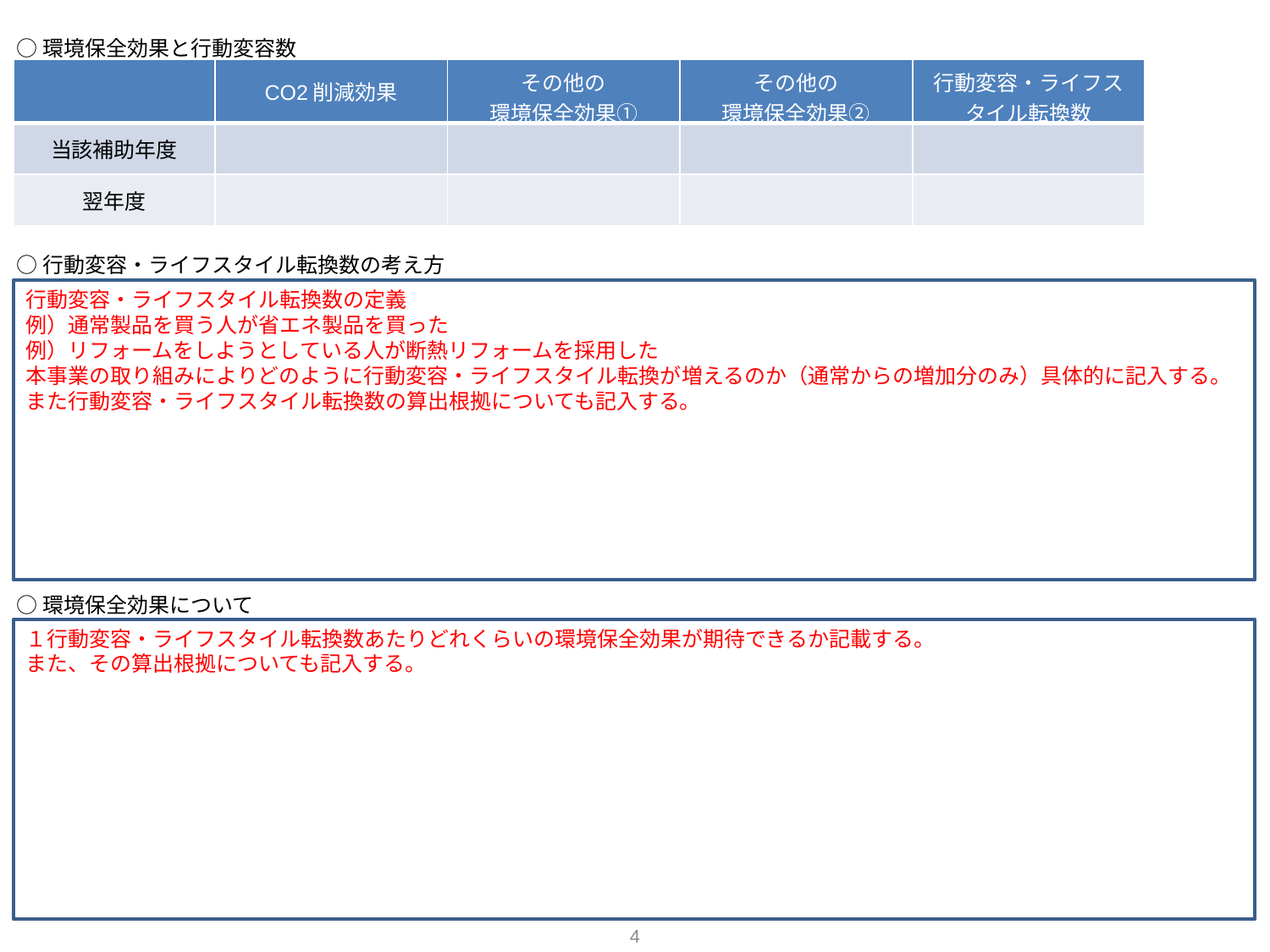

○環境保全効果と行動変容数
|  | CO2削減効果 | その他の 環境保全効果① | その他の 環境保全効果② | 行動変容・ライフスタイル転換数 |
| --- | --- | --- | --- | --- |
| 当該補助年度 |  |  |  |  |
| 翌年度 |  |  |  |  |
○行動変容・ライフスタイル転換数の考え方
行動変容・ライフスタイル転換数の定義
例）通常製品を買う人が省エネ製品を買った
例）リフォームをしようとしている人が断熱リフォームを採用した
本事業の取り組みによりどのように行動変容・ライフスタイル転換が増えるのか（通常からの増加分のみ）具体的に記入する。また行動変容・ライフスタイル転換数の算出根拠についても記入する。
○環境保全効果について
１行動変容・ライフスタイル転換数あたりどれくらいの環境保全効果が期待できるか記載する。
また、その算出根拠についても記入する。
4